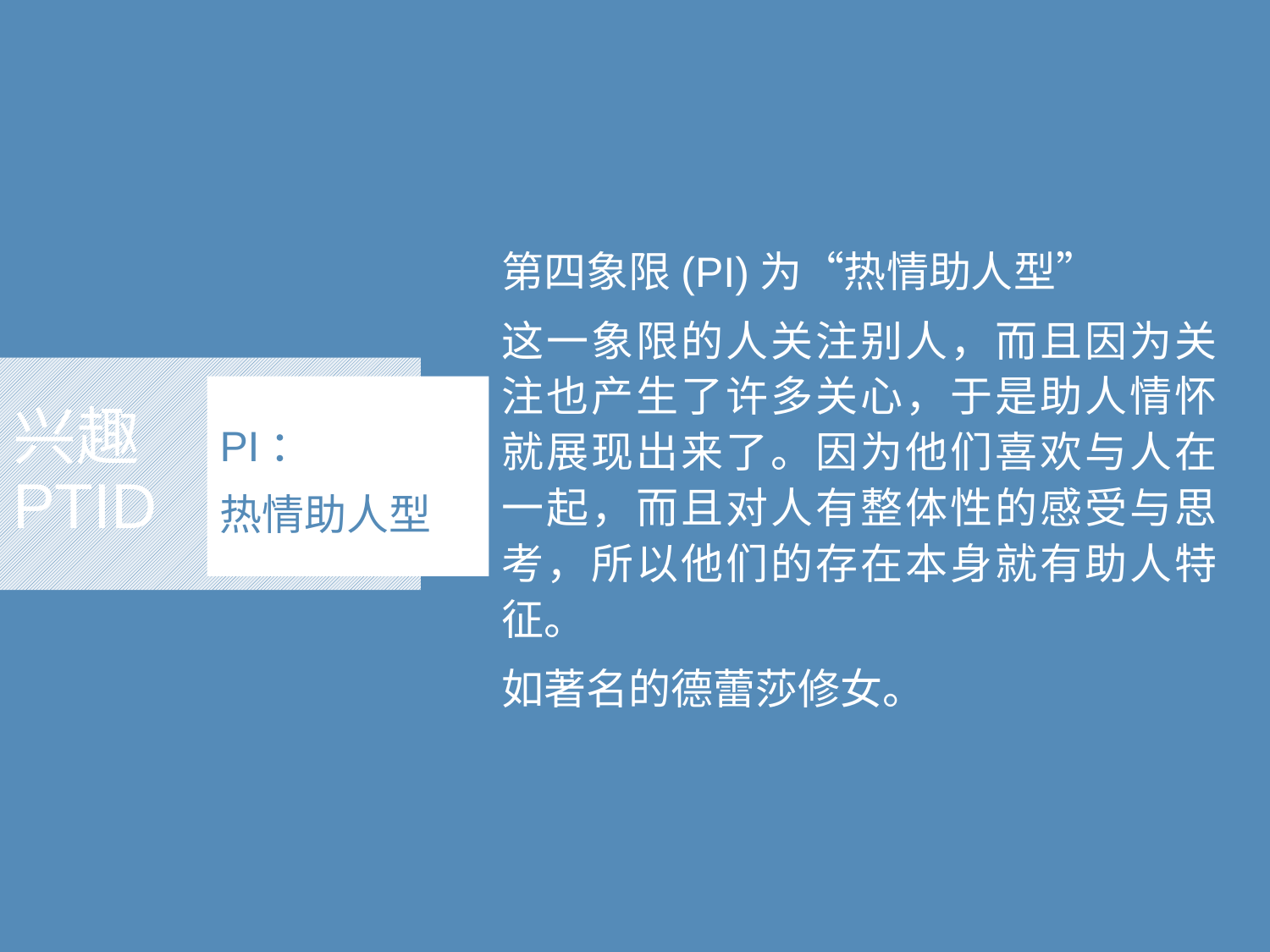

第四象限(PI)为“热情助人型”
这一象限的人关注别人，而且因为关注也产生了许多关心，于是助人情怀就展现出来了。因为他们喜欢与人在一起，而且对人有整体性的感受与思考，所以他们的存在本身就有助人特征。
如著名的德蕾莎修女。
# 兴趣 PTID
PI：
热情助人型